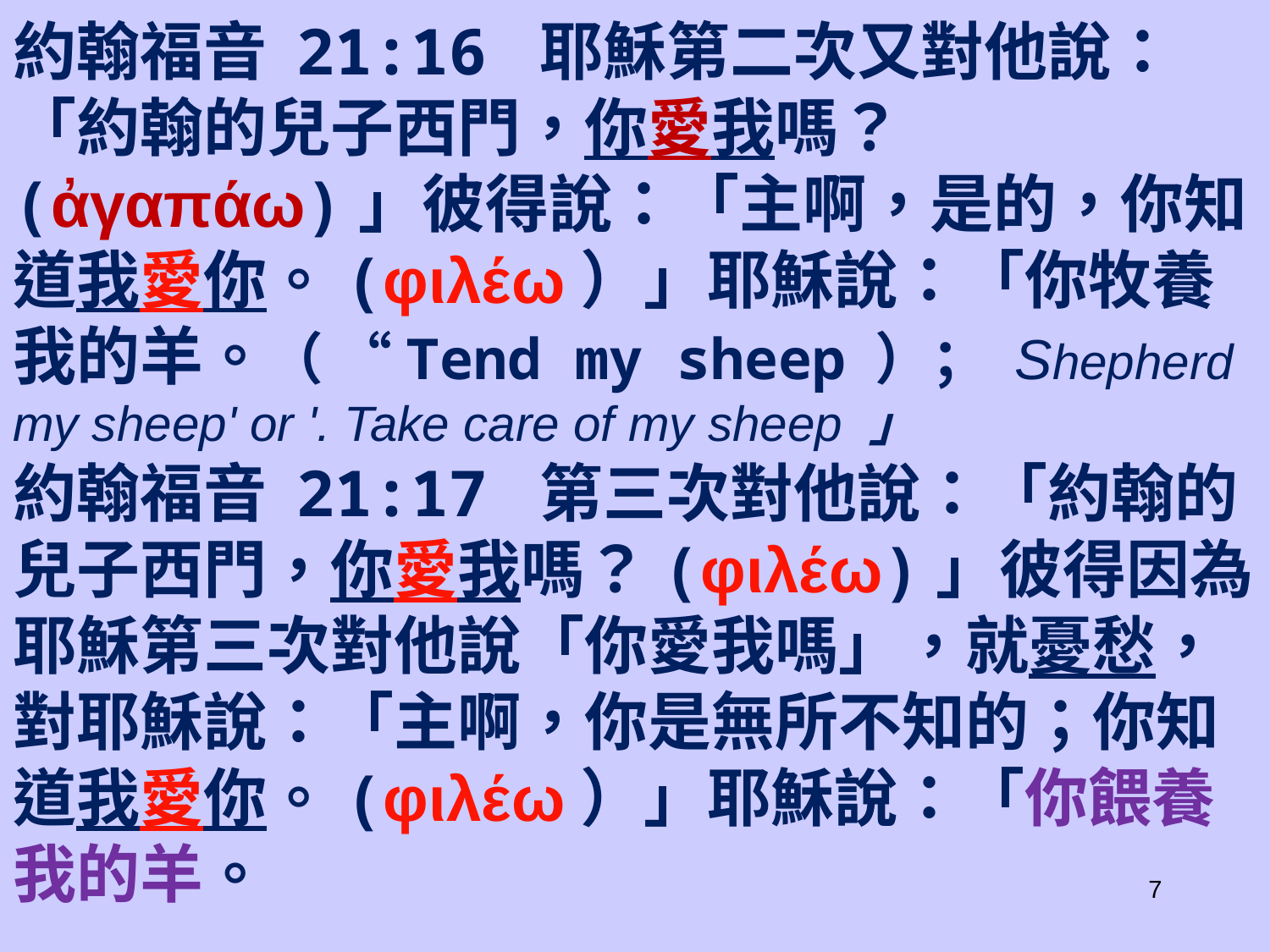

約翰福音 21:16 耶穌第二次又對他說：「約翰的兒子西門，你愛我嗎？(ἀγαπάω)」彼得說：「主啊，是的，你知道我愛你。(φιλέω）」耶穌說：「你牧養我的羊。（ “Tend my sheep ）； Shepherd my sheep' or '. Take care of my sheep 」

約翰福音 21:17 第三次對他說：「約翰的兒子西門，你愛我嗎？(φιλέω)」彼得因為耶穌第三次對他說「你愛我嗎」，就憂愁，對耶穌說：「主啊，你是無所不知的；你知道我愛你。(φιλέω）」耶穌說：「你餵養我的羊。

7